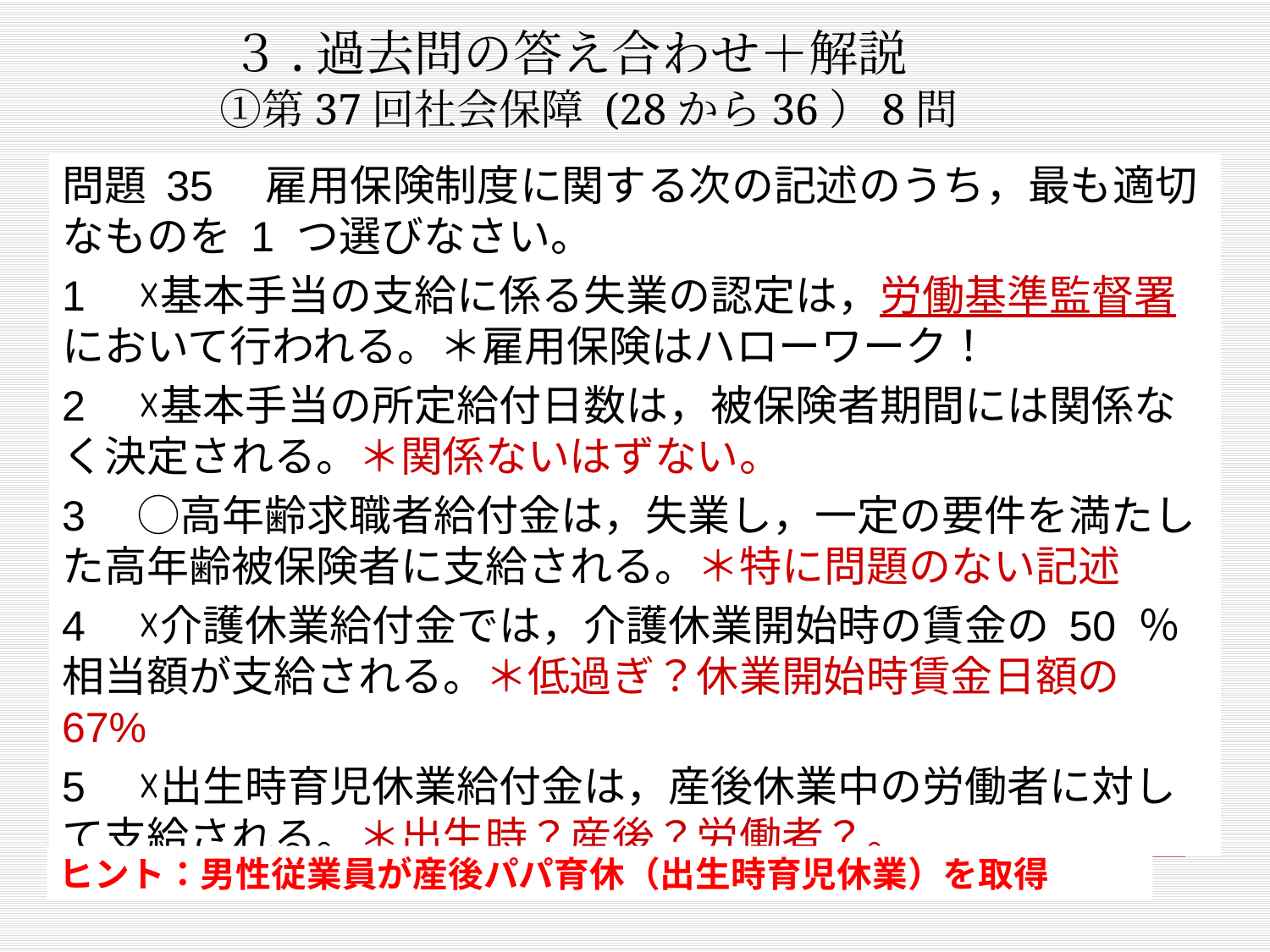

# ３.過去問の答え合わせ＋解説 　①第37回社会保障 (28から36）8問
問題 35　雇用保険制度に関する次の記述のうち，最も適切なものを 1 つ選びなさい。
1　☓基本手当の支給に係る失業の認定は，労働基準監督署において行われる。＊雇用保険はハローワーク！
2　☓基本手当の所定給付日数は，被保険者期間には関係なく決定される。＊関係ないはずない。
3　◯高年齢求職者給付金は，失業し，一定の要件を満たした高年齢被保険者に支給される。＊特に問題のない記述
4　☓介護休業給付金では，介護休業開始時の賃金の 50 ％相当額が支給される。＊低過ぎ？休業開始時賃金日額の67%
5　☓出生時育児休業給付金は，産後休業中の労働者に対して支給される。＊出生時？産後？労働者？。

。

ヒント：男性従業員が産後パパ育休（出生時育児休業）を取得